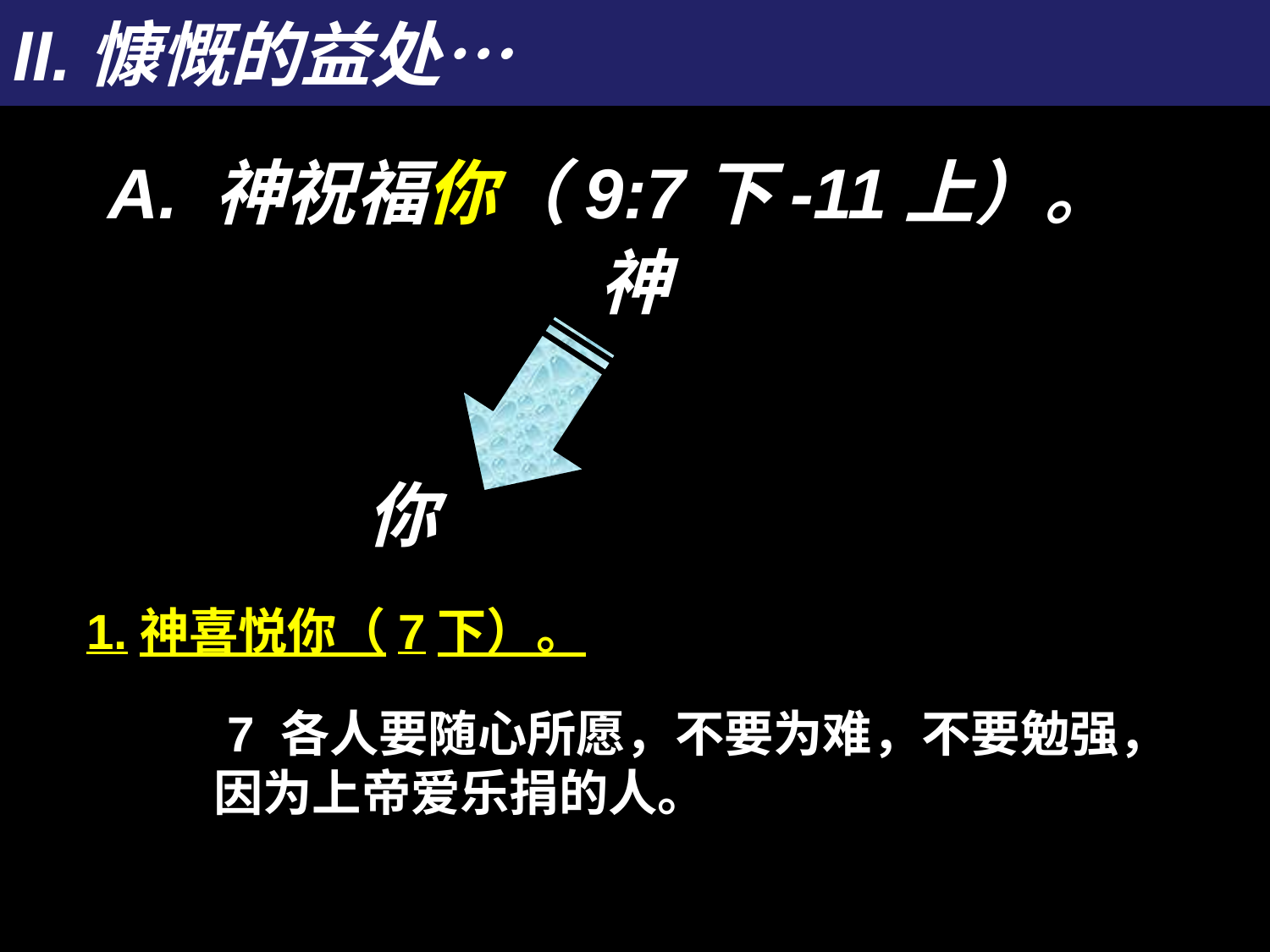

# II.慷慨的益处…
A. 神祝福你（9:7下-11上）。
神

你
1.神喜悦你（7下）。
 7 各人要随心所愿，不要为难，不要勉强，因为上帝爱乐捐的人。